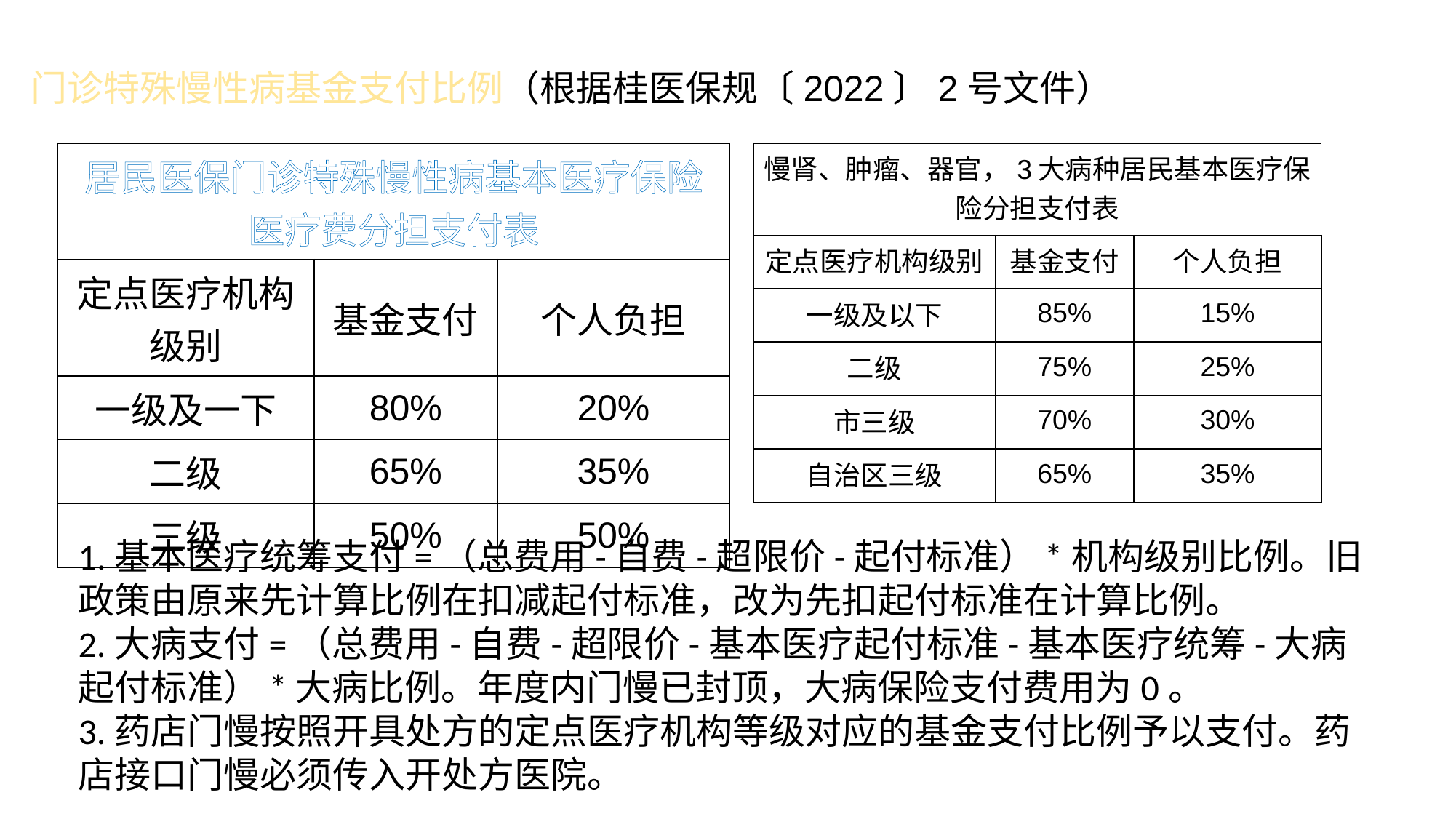

门诊特殊慢性病基金支付比例（根据桂医保规〔2022〕2号文件）
| 慢肾、肿瘤、器官，3大病种居民基本医疗保险分担支付表 |  |  |
| --- | --- | --- |
| 定点医疗机构级别 | 基金支付 | 个人负担 |
| 一级及以下 | 85% | 15% |
| 二级 | 75% | 25% |
| 市三级 | 70% | 30% |
| 自治区三级 | 65% | 35% |
| 居民医保门诊特殊慢性病基本医疗保险医疗费分担支付表 |  |  |
| --- | --- | --- |
| 定点医疗机构级别 | 基金支付 | 个人负担 |
| 一级及一下 | 80% | 20% |
| 二级 | 65% | 35% |
| 三级 | 50% | 50% |
1.基本医疗统筹支付=（总费用-自费-超限价-起付标准）*机构级别比例。旧政策由原来先计算比例在扣减起付标准，改为先扣起付标准在计算比例。
2.大病支付=（总费用-自费-超限价-基本医疗起付标准-基本医疗统筹-大病起付标准）*大病比例。年度内门慢已封顶，大病保险支付费用为0。
3.药店门慢按照开具处方的定点医疗机构等级对应的基金支付比例予以支付。药店接口门慢必须传入开处方医院。